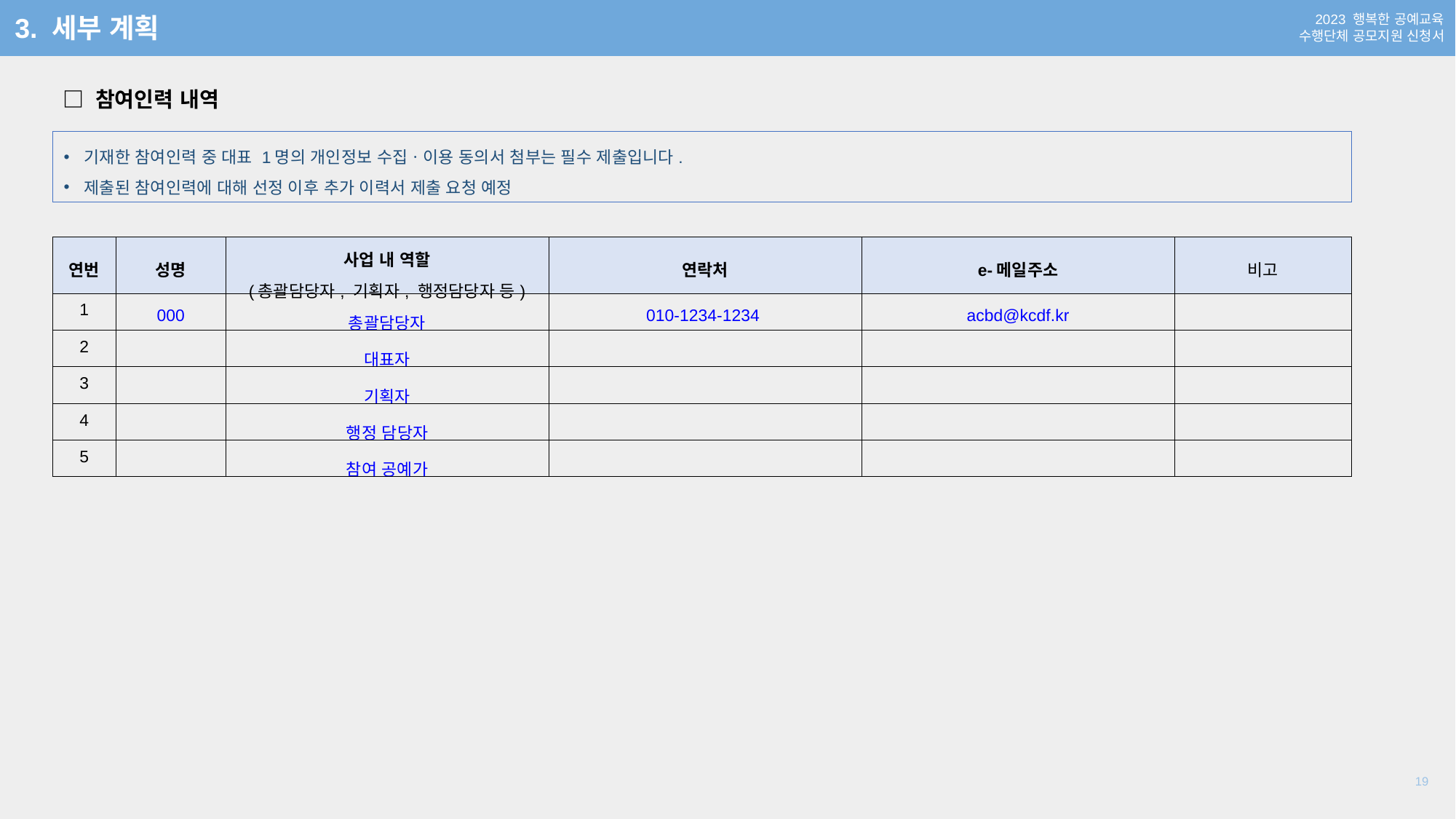

3. 세부 계획
□ 참여인력 내역

기재한 참여인력 중 대표 1명의 개인정보 수집ㆍ이용 동의서 첨부는 필수 제출입니다.
제출된 참여인력에 대해 선정 이후 추가 이력서 제출 요청 예정
| 연번 | 성명 | 사업 내 역할 (총괄담당자, 기획자, 행정담당자 등) | 연락처 | e-메일주소 | 비고 |
| --- | --- | --- | --- | --- | --- |
| 1 | 000 | 총괄담당자 | 010-1234-1234 | acbd@kcdf.kr |  |
| 2 |  | 대표자 |  |  |  |
| 3 |  | 기획자 |  |  |  |
| 4 |  | 행정 담당자 |  |  |  |
| 5 |  | 참여 공예가 |  |  |  |
19